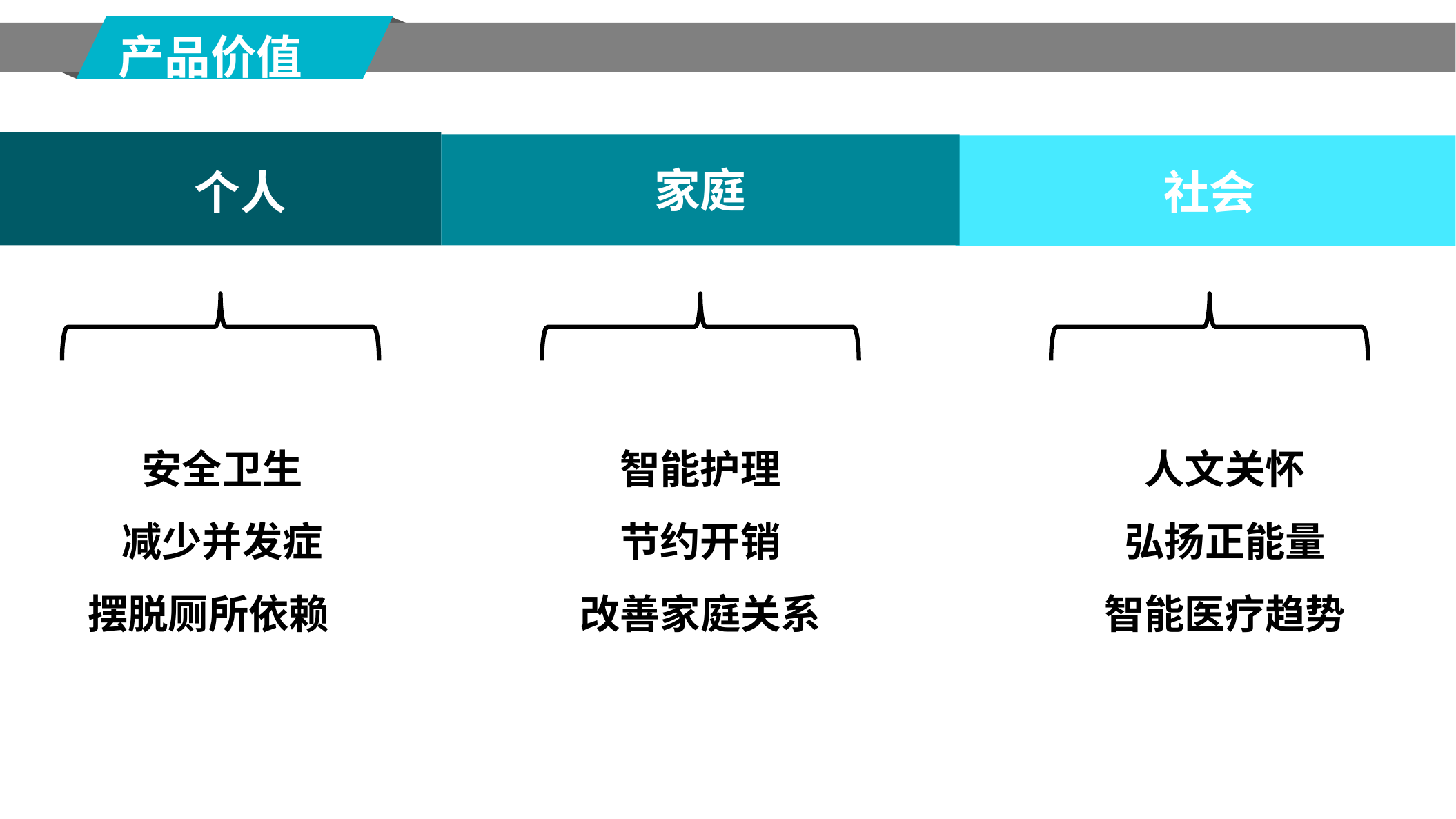

产品价值

个人

家庭

社会

人文关怀
弘扬正能量
智能医疗趋势
智能护理
节约开销
改善家庭关系

安全卫生
减少并发症
摆脱厕所依赖